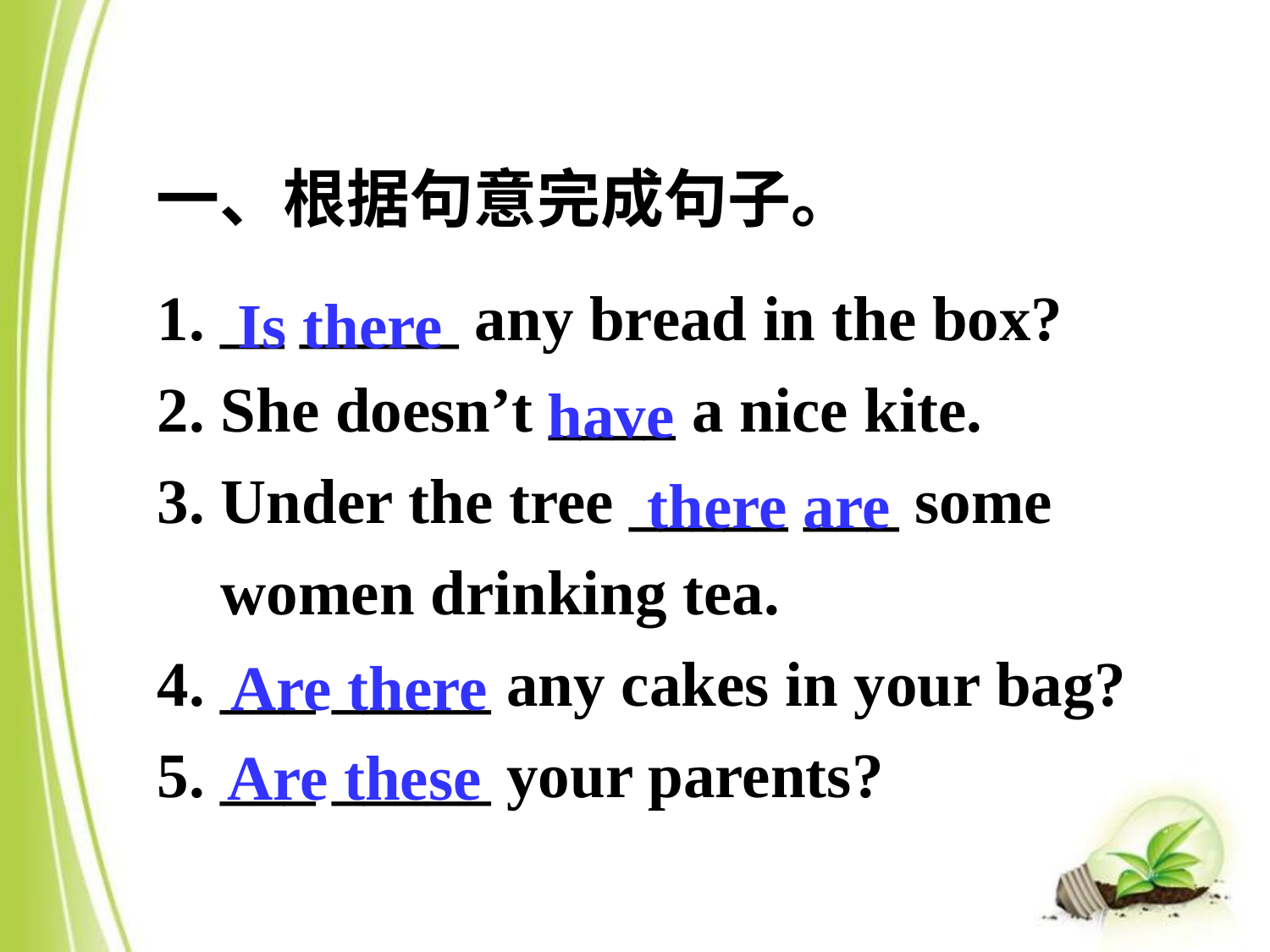

一、根据句意完成句子。
Is there
1. __ _____ any bread in the box?
2. She doesn’t ____ a nice kite.
3. Under the tree _____ ___ some
    women drinking tea.
4. ___ _____ any cakes in your bag?
5. ___ _____ your parents?
have
there are
Are there
Are these